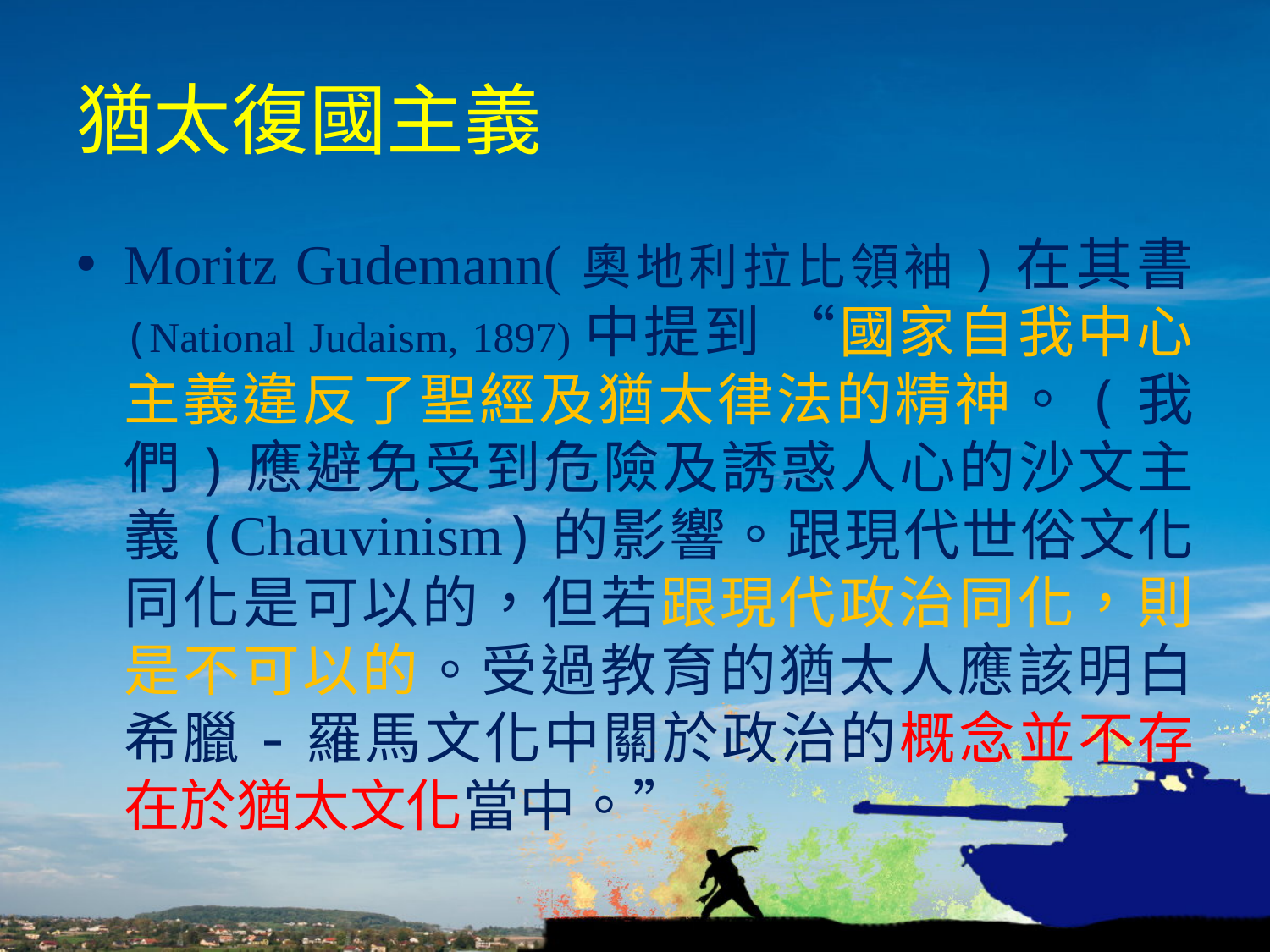

# 猶太復國主義
Moritz Gudemann(奧地利拉比領袖)在其書 (National Judaism, 1897)中提到 “國家自我中心主義違反了聖經及猶太律法的精神。(我們)應避免受到危險及誘惑人心的沙文主義(Chauvinism)的影響。跟現代世俗文化同化是可以的，但若跟現代政治同化，則是不可以的。受過教育的猶太人應該明白希臘-羅馬文化中關於政治的概念並不存在於猶太文化當中。”